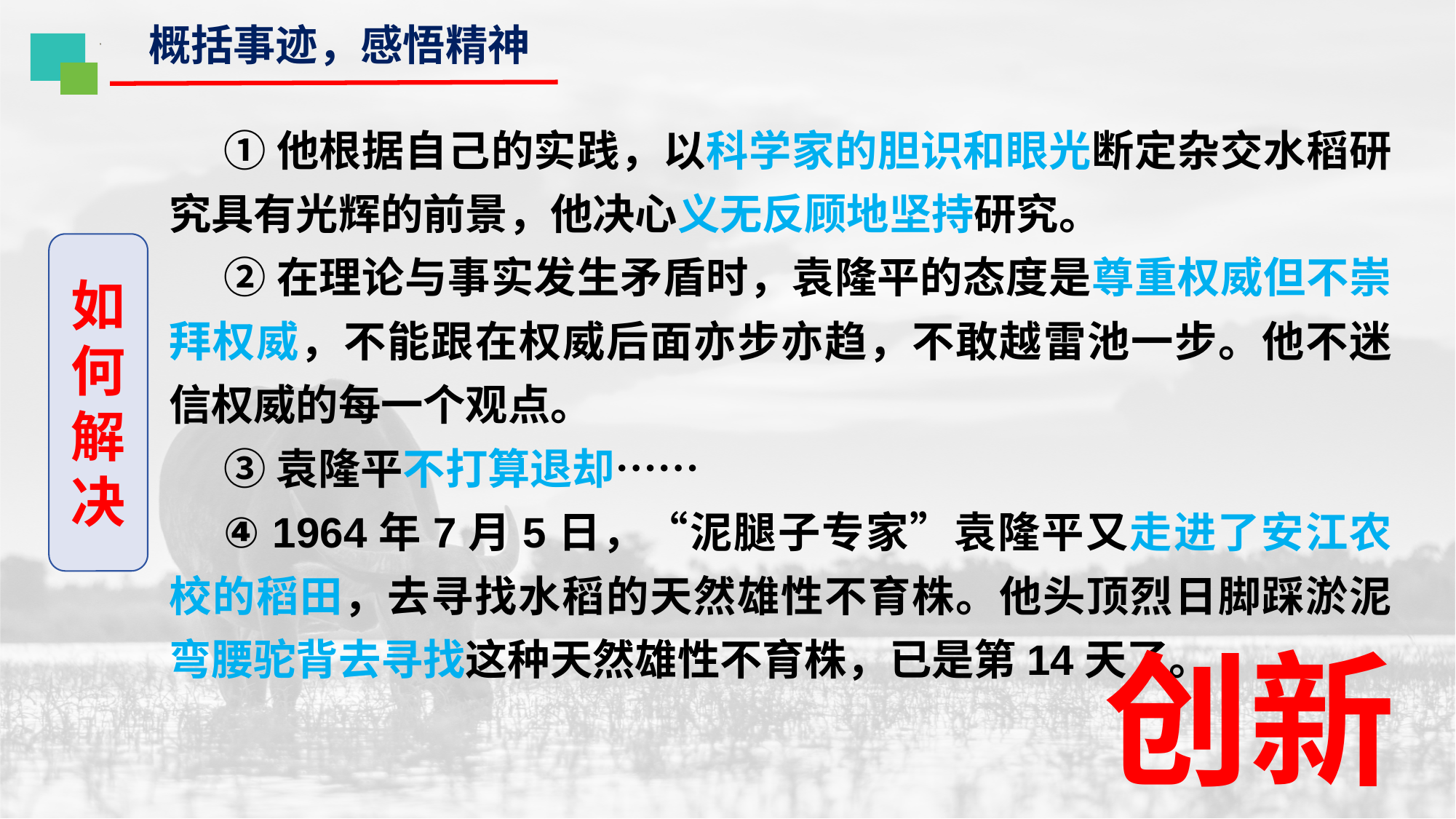

概括事迹，感悟精神

①他根据自己的实践，以科学家的胆识和眼光断定杂交水稻研究具有光辉的前景，他决心义无反顾地坚持研究。
②在理论与事实发生矛盾时，袁隆平的态度是尊重权威但不崇拜权威，不能跟在权威后面亦步亦趋，不敢越雷池一步。他不迷信权威的每一个观点。
③袁隆平不打算退却……
④ 1964年7月5日，“泥腿子专家”袁隆平又走进了安江农校的稻田，去寻找水稻的天然雄性不育株。他头顶烈日脚踩淤泥弯腰驼背去寻找这种天然雄性不育株，已是第14天了。

如何解决
创新